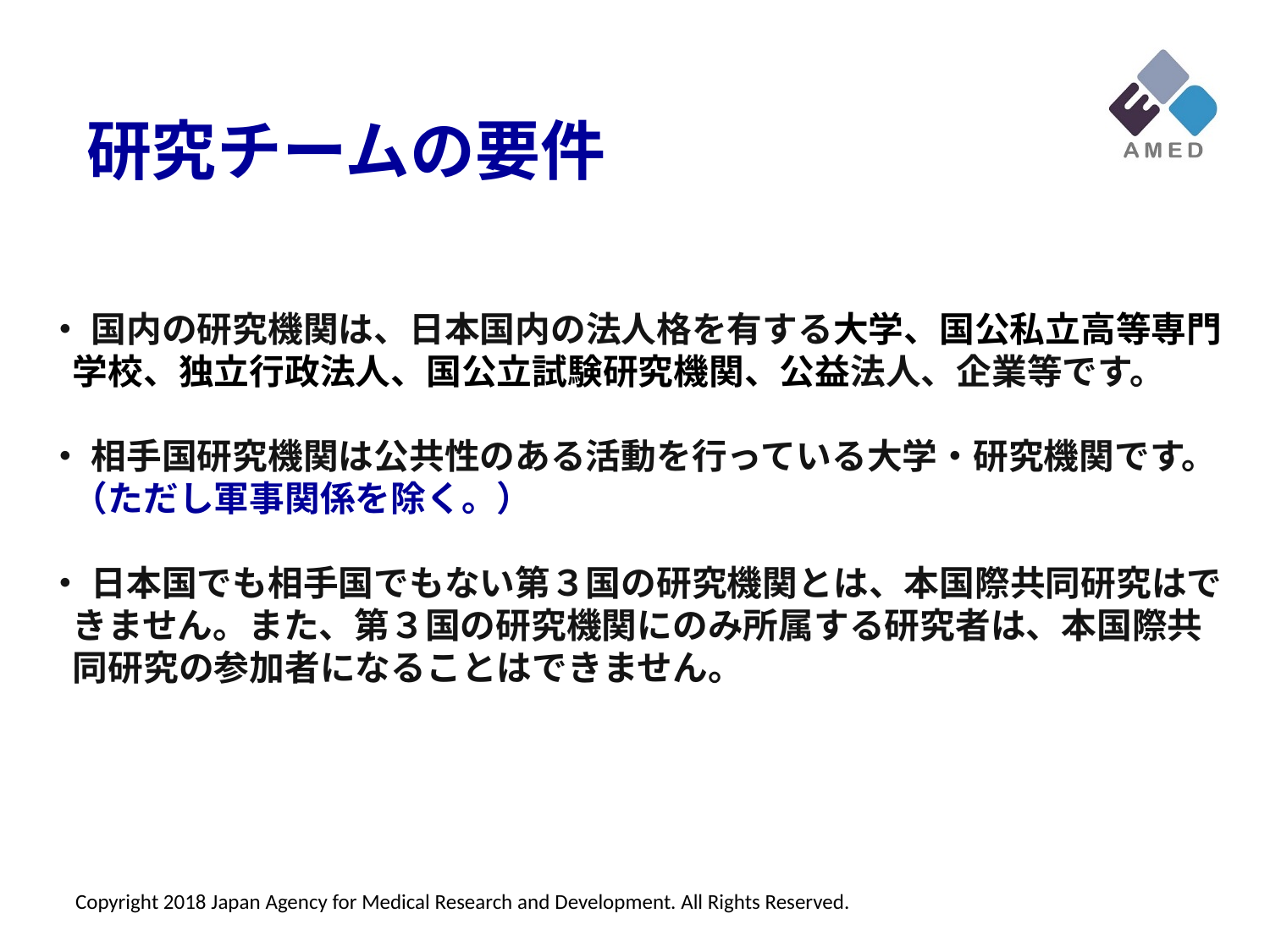

研究チームの要件
・ 国内の研究機関は、日本国内の法人格を有する大学、国公私立高等専門学校、独立行政法人、国公立試験研究機関、公益法人、企業等です。

・ 相手国研究機関は公共性のある活動を行っている大学・研究機関です。（ただし軍事関係を除く。）

・ 日本国でも相手国でもない第３国の研究機関とは、本国際共同研究はできません。また、第３国の研究機関にのみ所属する研究者は、本国際共同研究の参加者になることはできません。
Copyright 2018 Japan Agency for Medical Research and Development. All Rights Reserved.